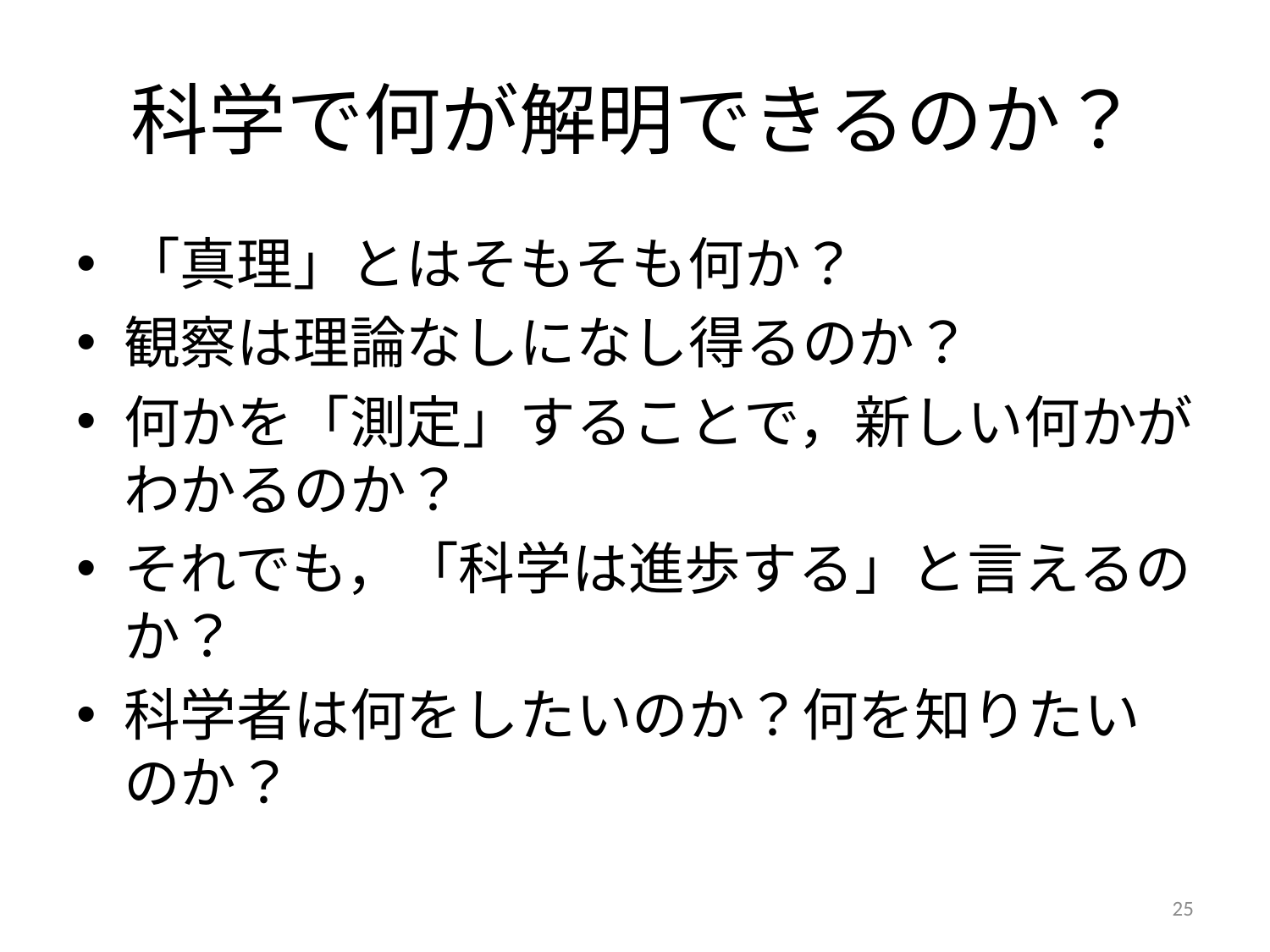

# 科学で何が解明できるのか？
「真理」とはそもそも何か？
観察は理論なしになし得るのか？
何かを「測定」することで，新しい何かがわかるのか？
それでも，「科学は進歩する」と言えるのか？
科学者は何をしたいのか？何を知りたいのか？
25